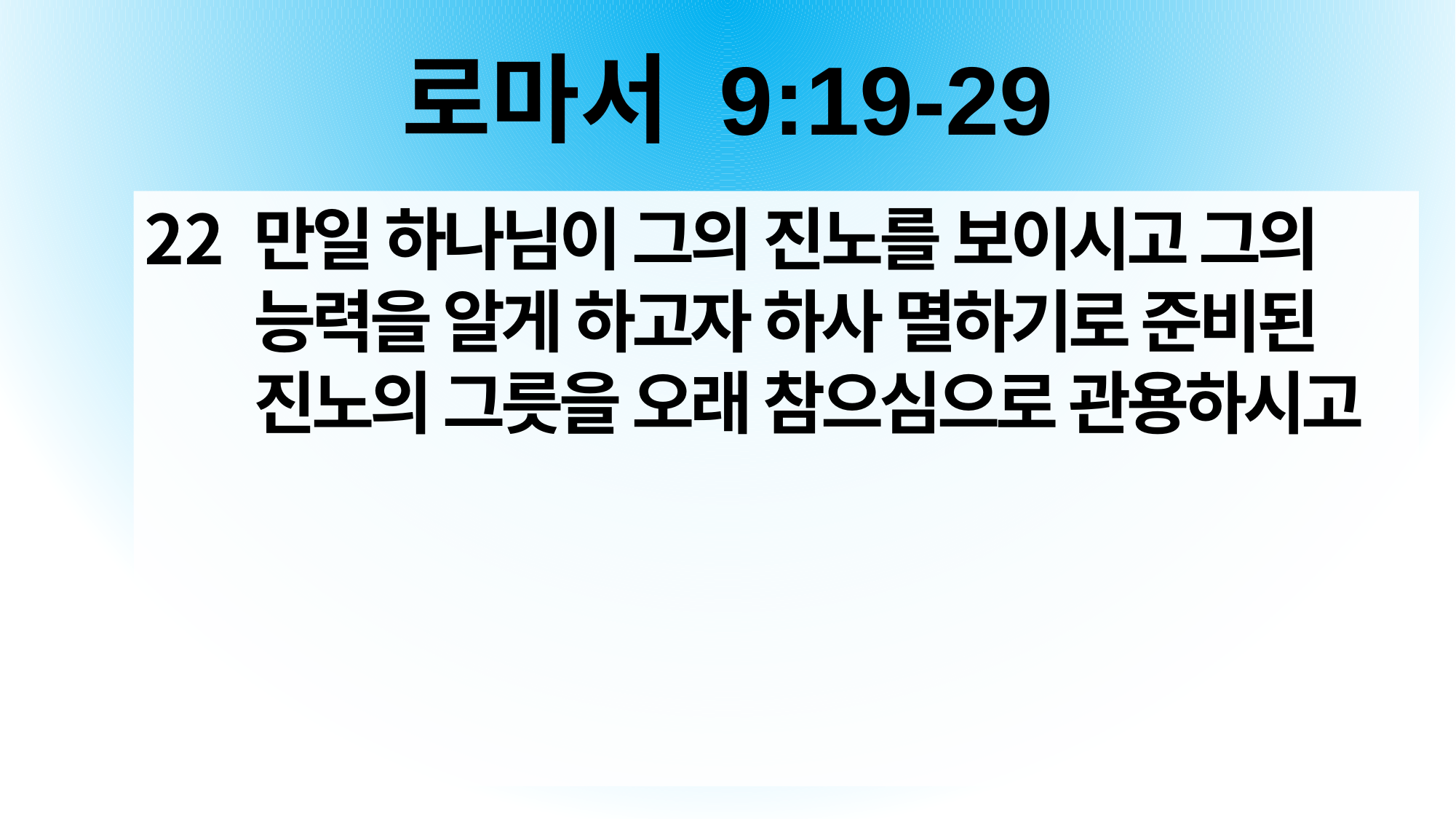

# 로마서 9:19-29
만일 하나님이 그의 진노를 보이시고 그의 능력을 알게 하고자 하사 멸하기로 준비된 진노의 그릇을 오래 참으심으로 관용하시고